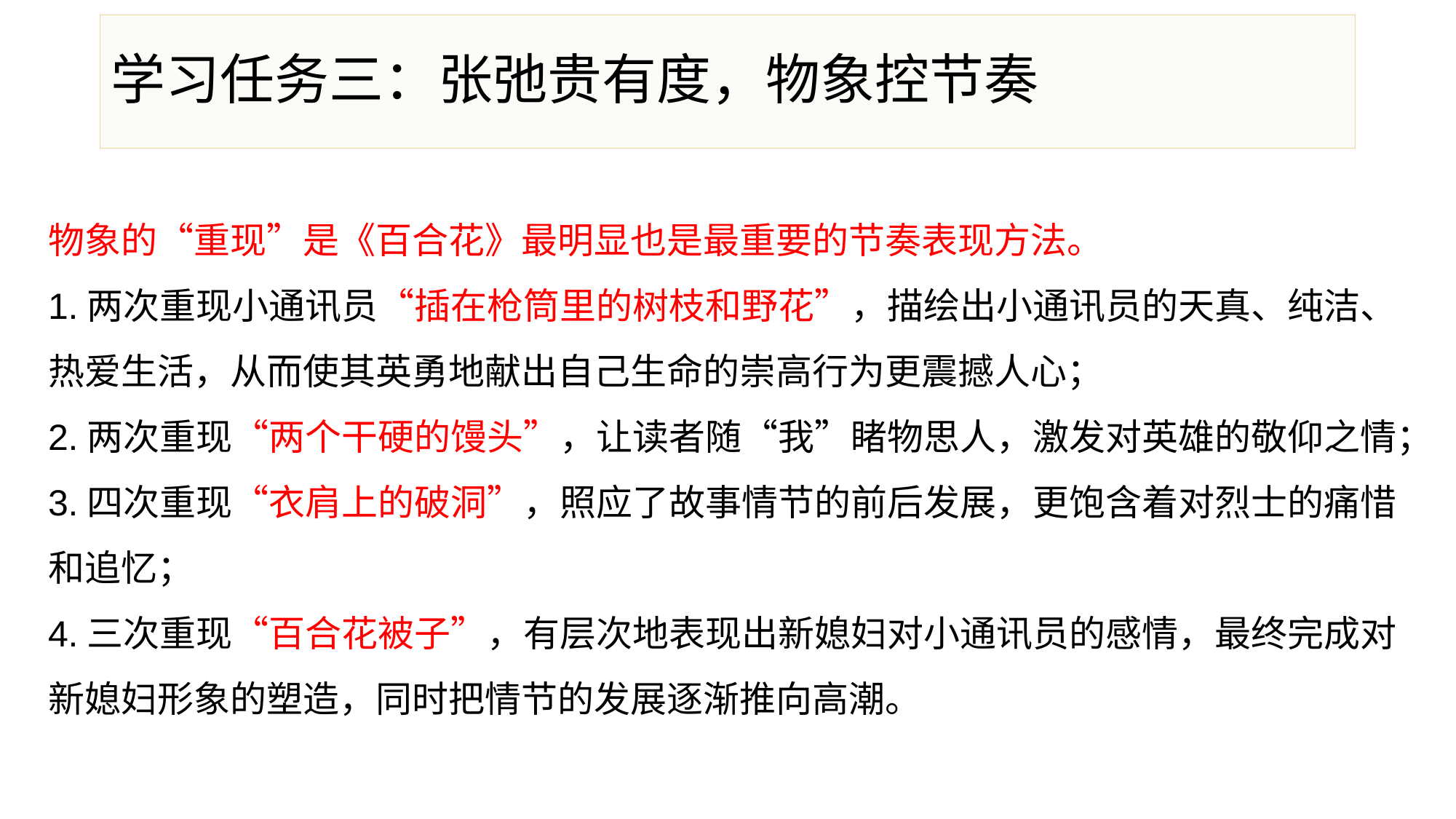

# 学习任务三：张弛贵有度，物象控节奏

物象的“重现”是《百合花》最明显也是最重要的节奏表现方法。
1.两次重现小通讯员“插在枪筒里的树枝和野花”，描绘出小通讯员的天真、纯洁、热爱生活，从而使其英勇地献出自己生命的崇高行为更震撼人心；
2.两次重现“两个干硬的馒头”，让读者随“我”睹物思人，激发对英雄的敬仰之情；3.四次重现“衣肩上的破洞”，照应了故事情节的前后发展，更饱含着对烈士的痛惜和追忆；
4.三次重现“百合花被子”，有层次地表现出新媳妇对小通讯员的感情，最终完成对新媳妇形象的塑造，同时把情节的发展逐渐推向高潮。